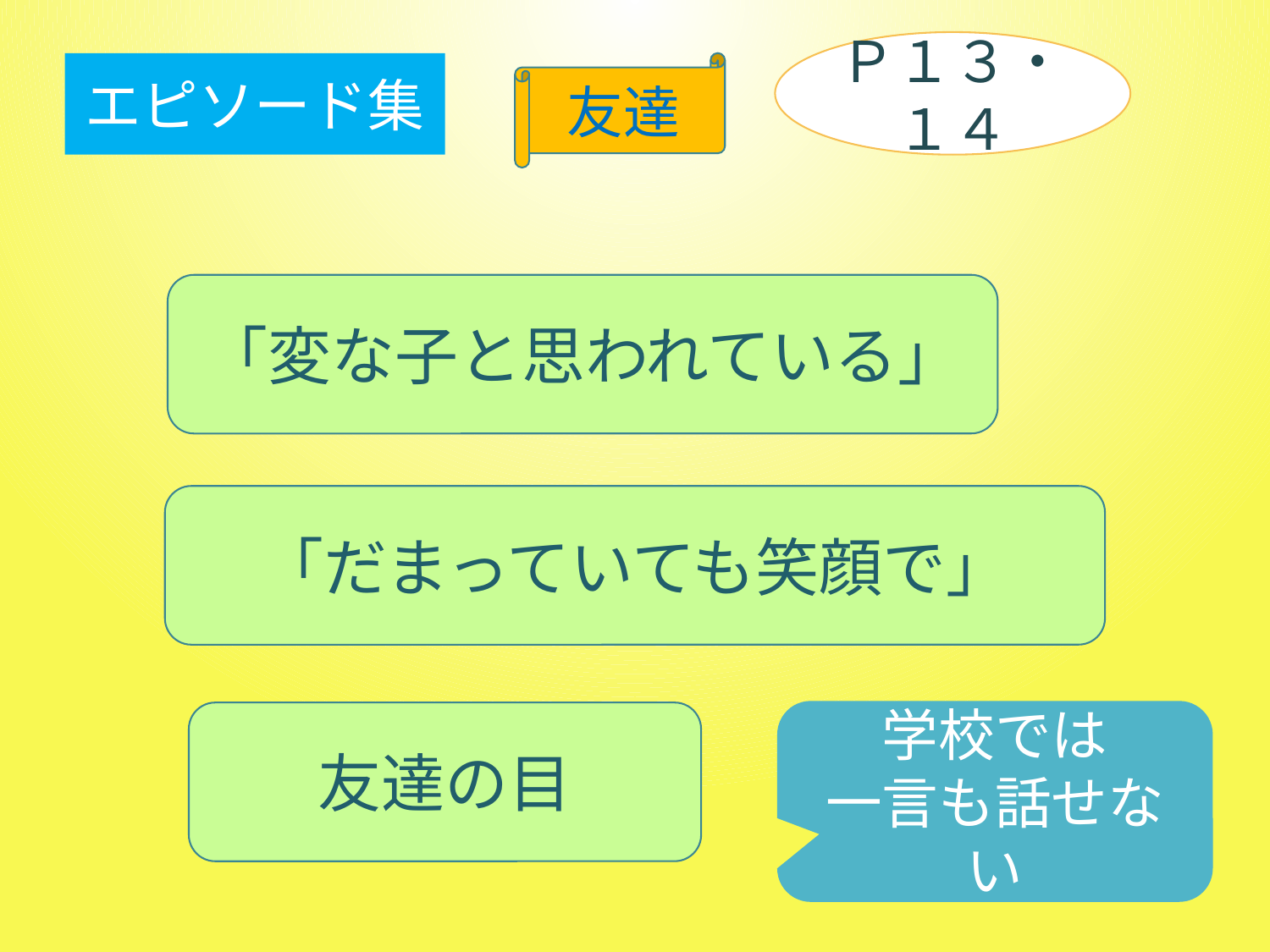

Ｐ１３・１４
エピソード集
友達
「変な子と思われている」
「だまっていても笑顔で」
学校では
一言も話せない
友達の目